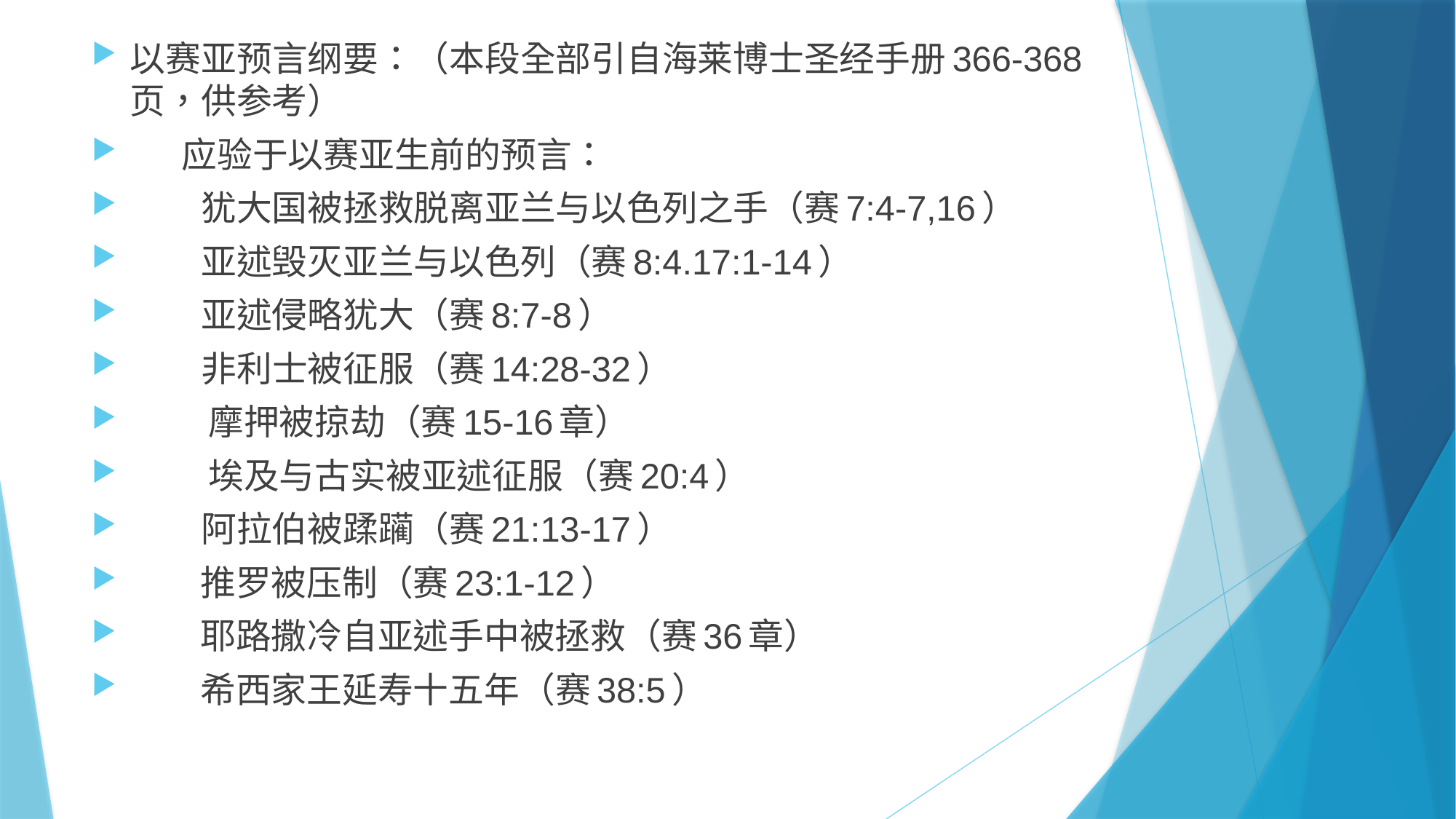

以赛亚预言纲要：（本段全部引自海莱博士圣经手册366-368页，供参考）
　  应验于以赛亚生前的预言：
　　犹大国被拯救脱离亚兰与以色列之手（赛7:4-7,16）
　　亚述毁灭亚兰与以色列（赛8:4.17:1-14）
　　亚述侵略犹大（赛8:7-8）
　　非利士被征服（赛14:28-32）
         摩押被掠劫（赛15-16章）
         埃及与古实被亚述征服（赛20:4）
　　阿拉伯被蹂躏（赛21:13-17）
        推罗被压制（赛23:1-12）
        耶路撒冷自亚述手中被拯救（赛36章）
        希西家王延寿十五年（赛38:5）
#